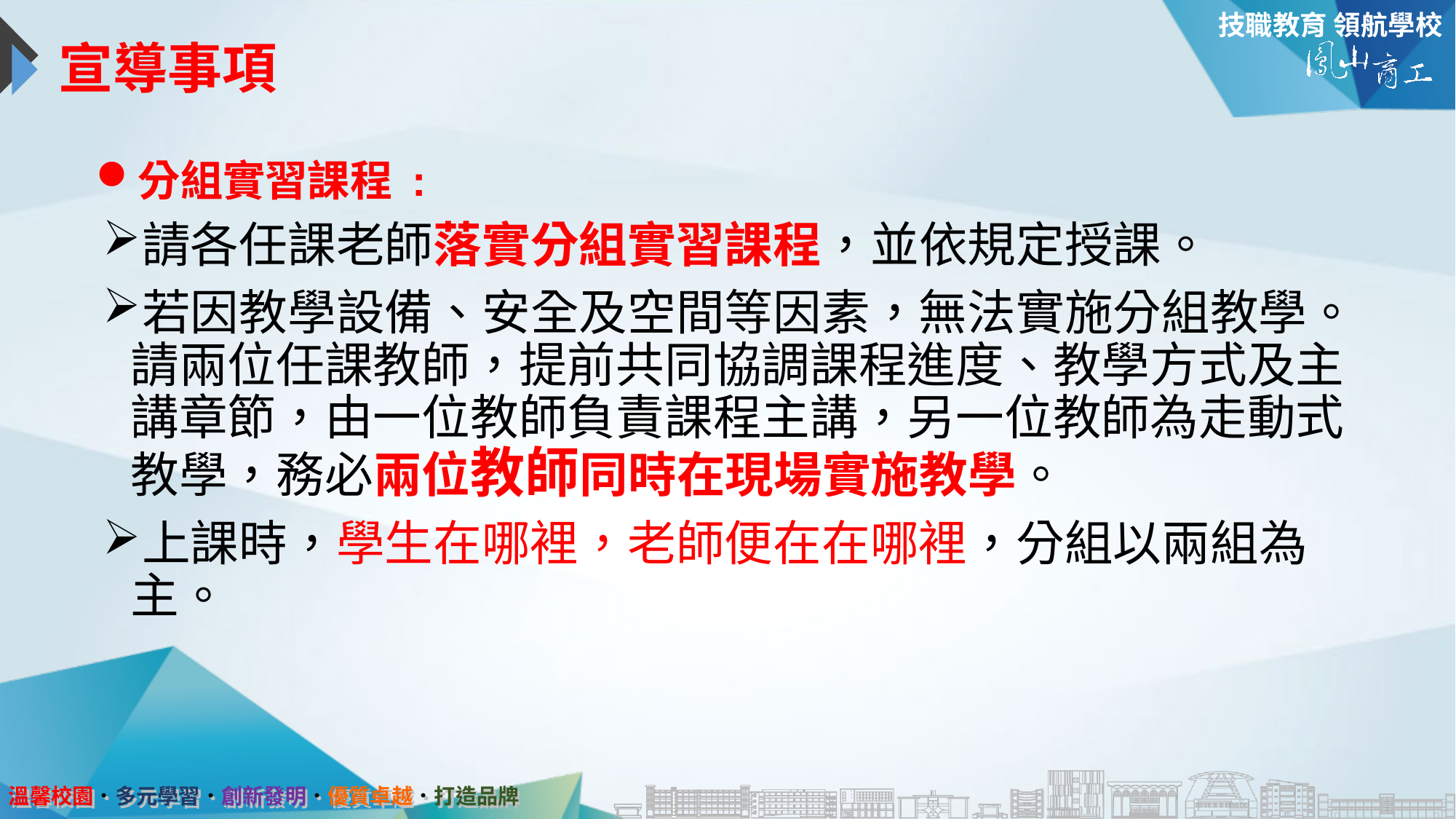

# 宣導事項
分組實習課程 :
請各任課老師落實分組實習課程，並依規定授課。
若因教學設備、安全及空間等因素，無法實施分組教學。請兩位任課教師，提前共同協調課程進度、教學方式及主講章節，由一位教師負責課程主講，另一位教師為走動式教學，務必兩位教師同時在現場實施教學。
上課時，學生在哪裡，老師便在在哪裡，分組以兩組為主。